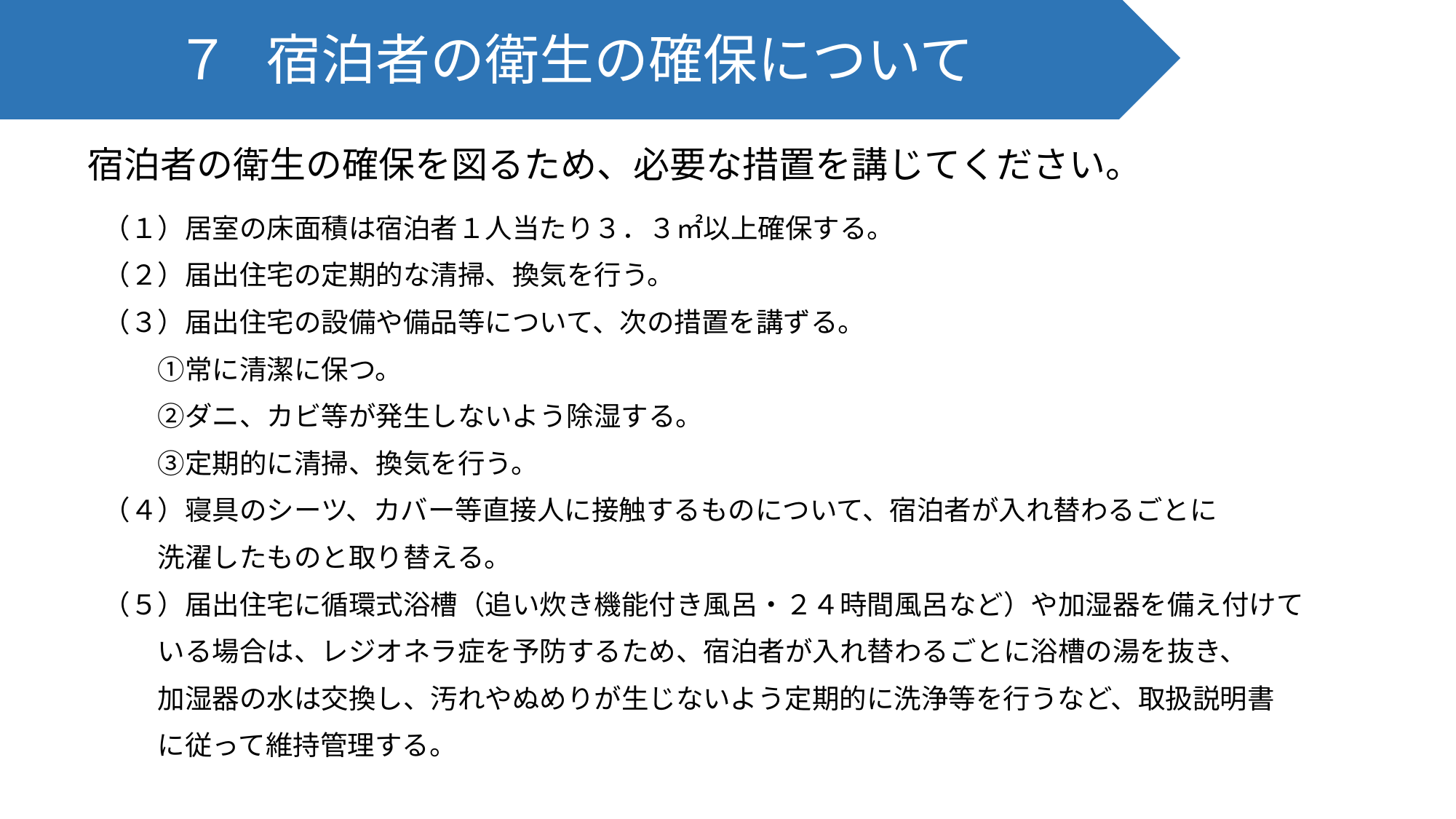

７　宿泊者の衛生の確保について
宿泊者の衛生の確保を図るため、必要な措置を講じてください。
　（１）居室の床面積は宿泊者１人当たり３．３㎡以上確保する。
　（２）届出住宅の定期的な清掃、換気を行う。
　（３）届出住宅の設備や備品等について、次の措置を講ずる。
　　　①常に清潔に保つ。
　　　②ダニ、カビ等が発生しないよう除湿する。
　　　③定期的に清掃、換気を行う。
　（４）寝具のシーツ、カバー等直接人に接触するものについて、宿泊者が入れ替わるごとに
　　　洗濯したものと取り替える。
　（５）届出住宅に循環式浴槽（追い炊き機能付き風呂・２４時間風呂など）や加湿器を備え付けて
　　　いる場合は、レジオネラ症を予防するため、宿泊者が入れ替わるごとに浴槽の湯を抜き、
　　　加湿器の水は交換し、汚れやぬめりが生じないよう定期的に洗浄等を行うなど、取扱説明書
　　　に従って維持管理する。